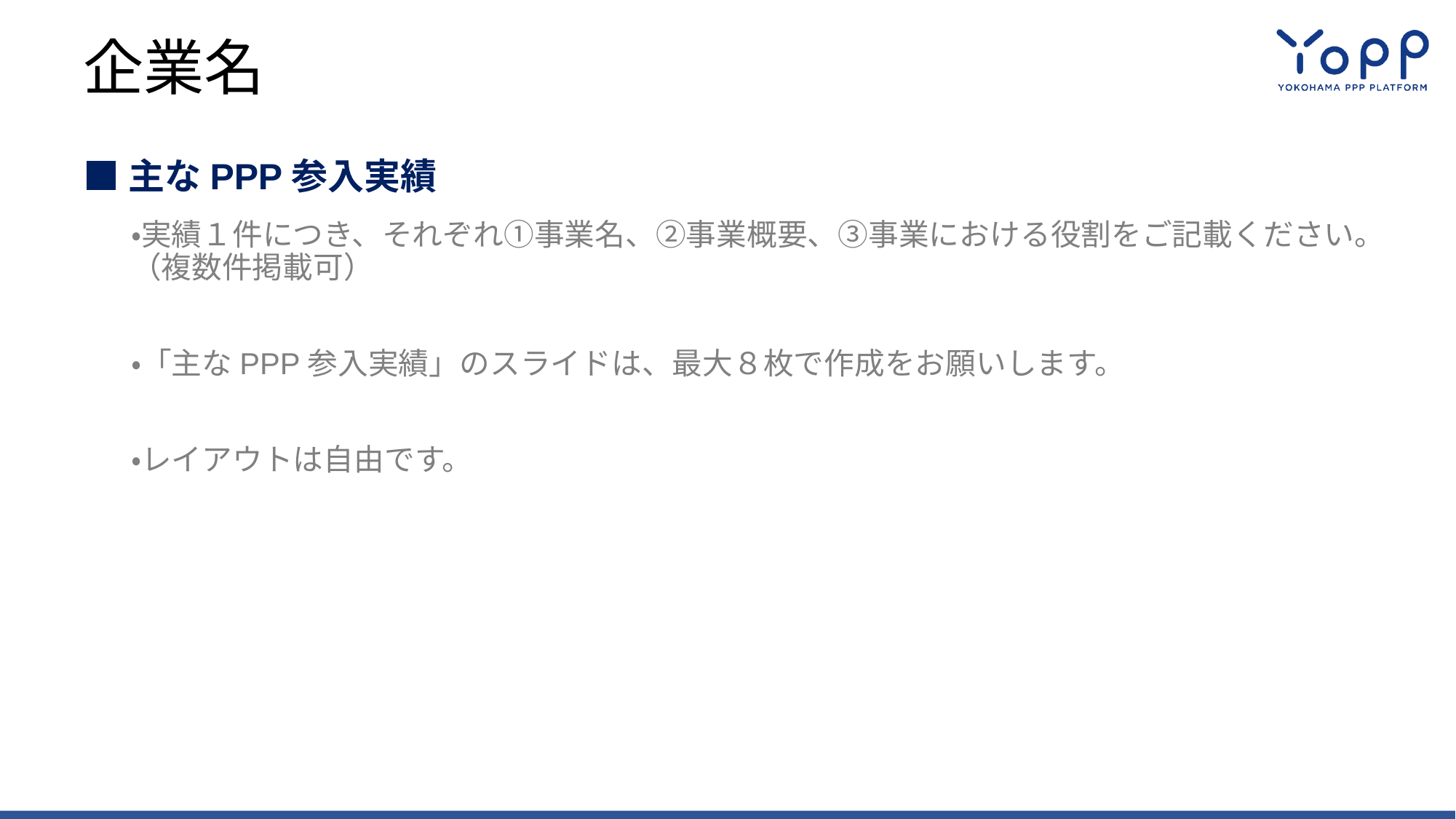

企業名
■主なPPP参入実績
・実績１件につき、それぞれ①事業名、②事業概要、③事業における役割をご記載ください。（複数件掲載可）

・「主なPPP参入実績」のスライドは、最大８枚で作成をお願いします。

・レイアウトは自由です。